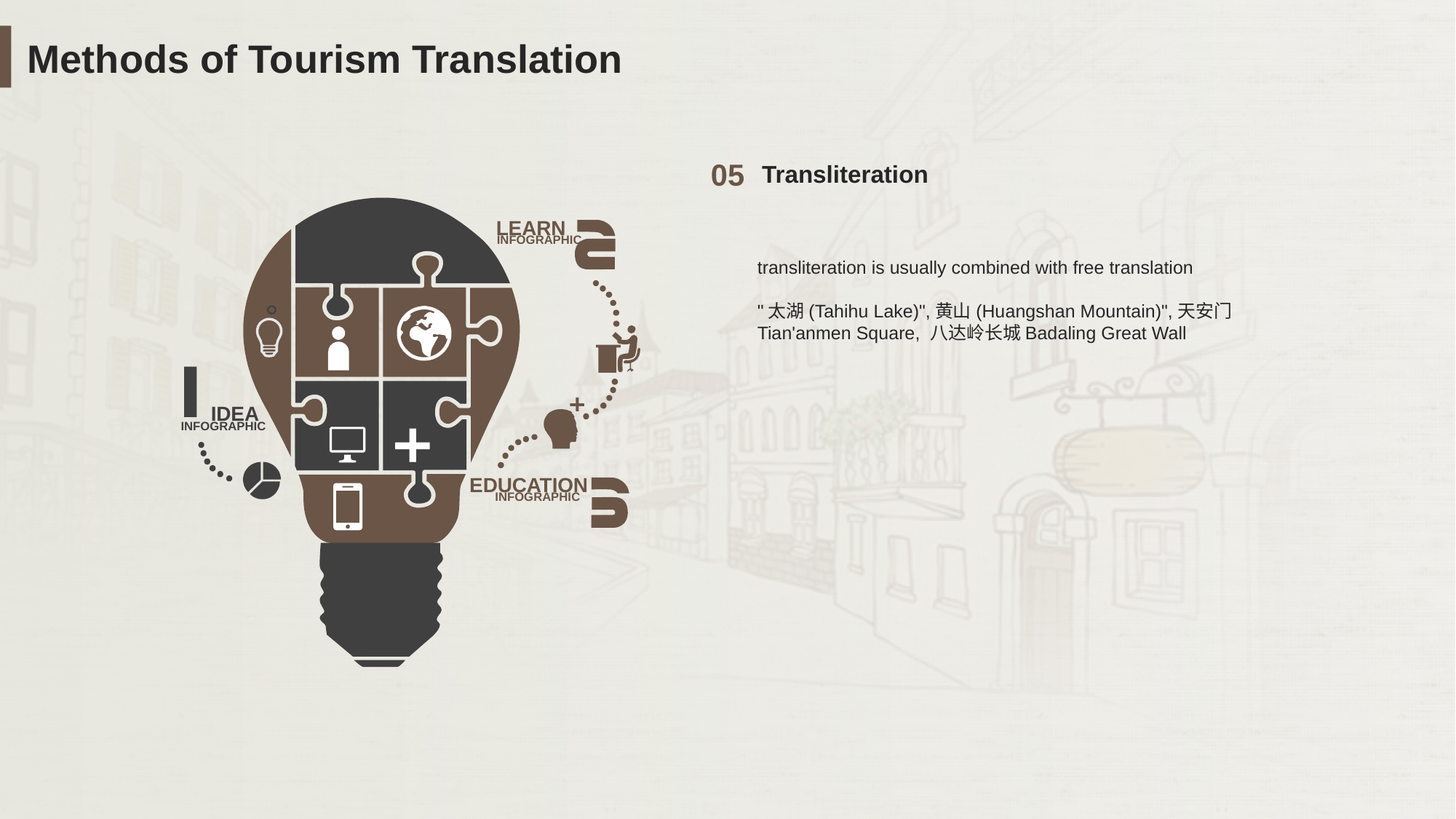

Methods of Tourism Translation
05
Transliteration
transliteration is usually combined with free translation

"太湖(Tahihu Lake)",黄山(Huangshan Mountain)",天安门 Tian'anmen Square, 八达岭长城Badaling Great Wall

LEARN

INFOGRAPHIC

IDEA

INFOGRAPHIC

EDUCATION

INFOGRAPHIC